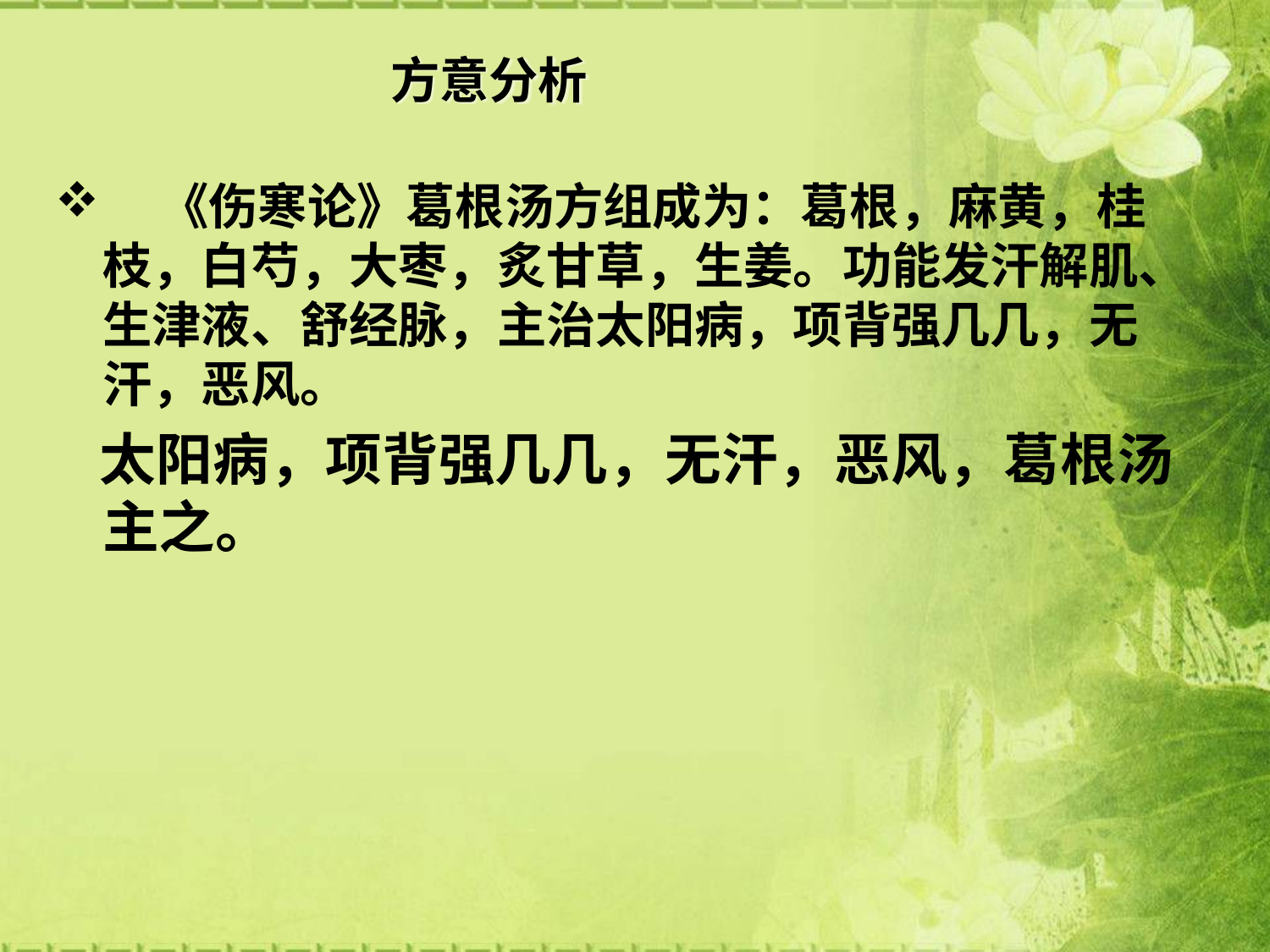

# 方意分析
    《伤寒论》葛根汤方组成为：葛根，麻黄，桂枝，白芍，大枣，炙甘草，生姜。功能发汗解肌、生津液、舒经脉，主治太阳病，项背强几几，无汗，恶风。
   太阳病，项背强几几，无汗，恶风，葛根汤主之。